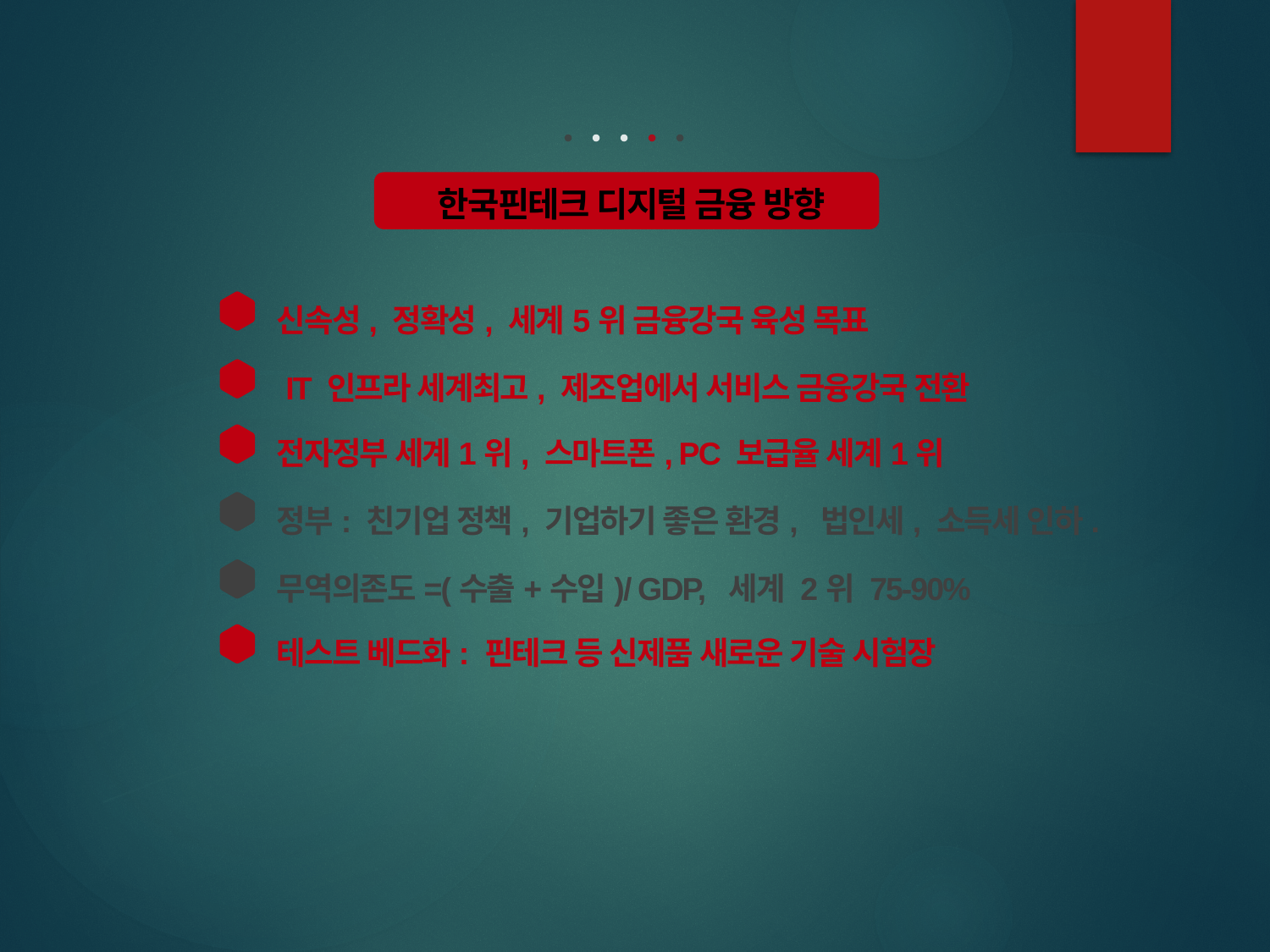

한국핀테크 디지털 금융 방향
신속성, 정확성, 세계5위 금융강국 육성 목표

 IT 인프라 세계최고, 제조업에서 서비스 금융강국 전환

전자정부 세계1위, 스마트폰, PC 보급율 세계1위

정부: 친기업 정책, 기업하기 좋은 환경,  법인세, 소득세 인하.

무역의존도=(수출+수입)/ GDP,  세계 2위 75-90%

테스트 베드화: 핀테크 등 신제품 새로운 기술 시험장